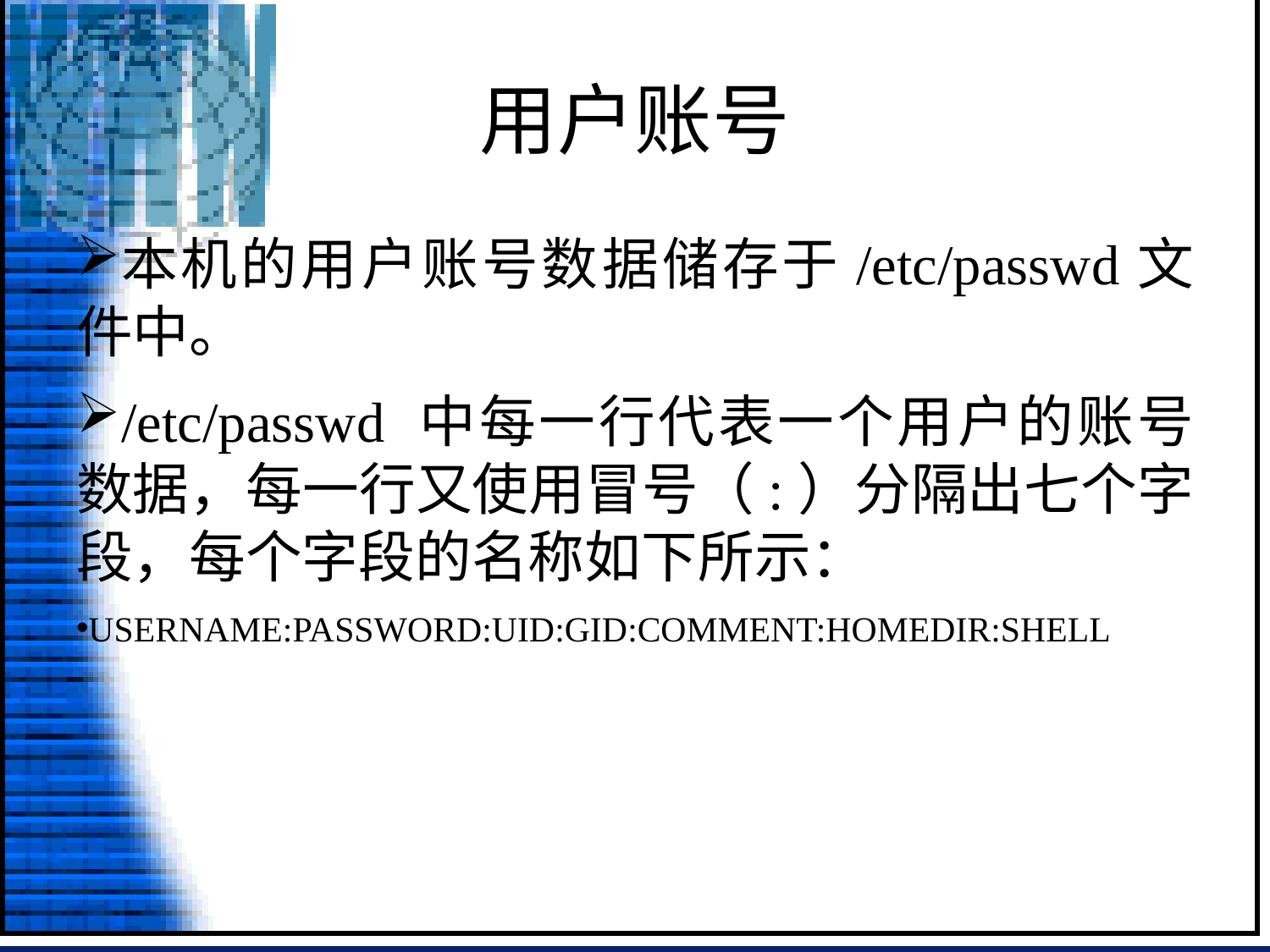

# 用户账号
本机的用户账号数据储存于/etc/passwd文件中。
/etc/passwd 中每一行代表一个用户的账号数据，每一行又使用冒号（:）分隔出七个字段，每个字段的名称如下所示：
USERNAME:PASSWORD:UID:GID:COMMENT:HOMEDIR:SHELL